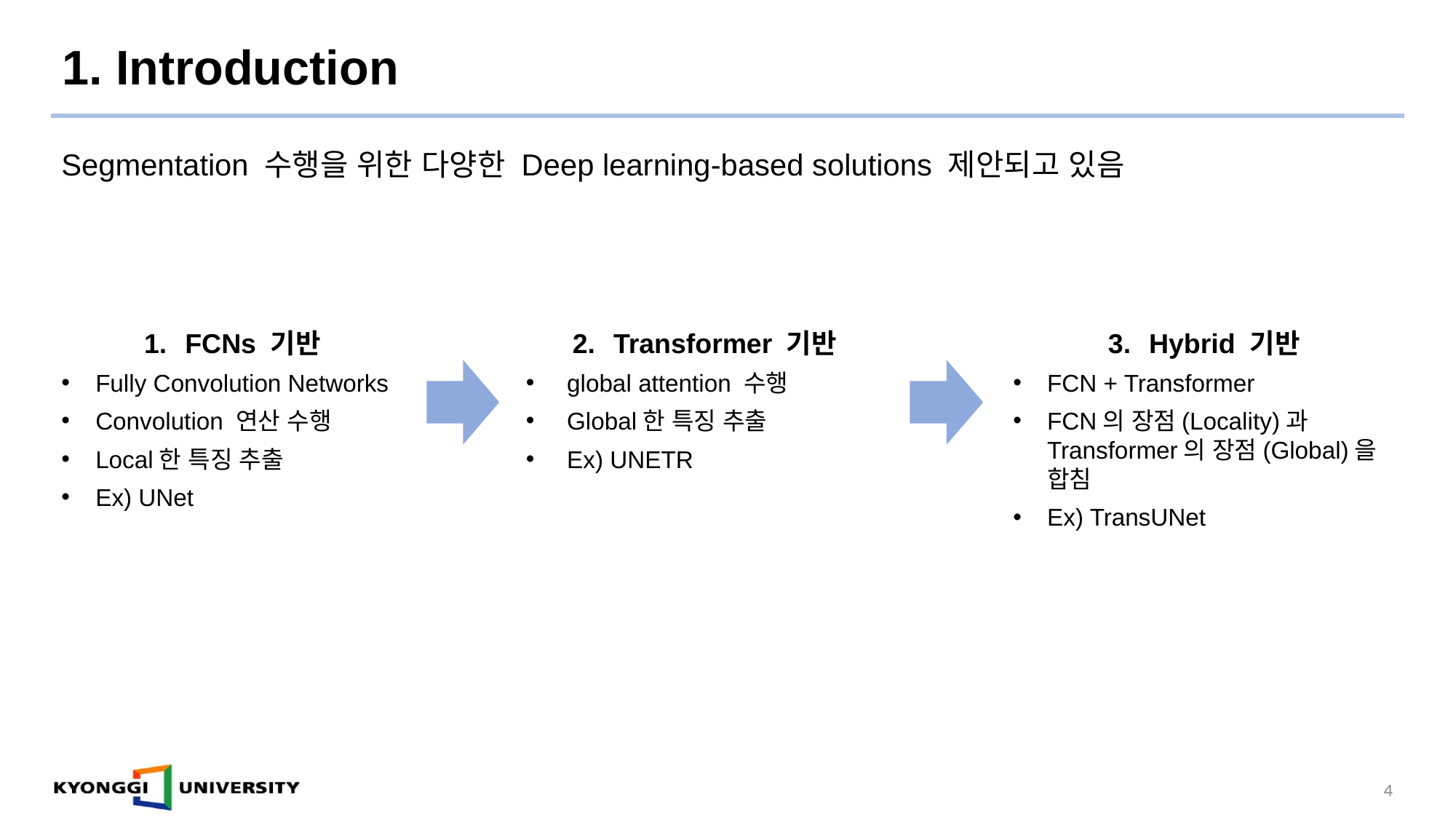

# 1. Introduction
Segmentation 수행을 위한 다양한 Deep learning-based solutions 제안되고 있음
FCNs 기반
Fully Convolution Networks
Convolution 연산 수행
Local한 특징 추출
Ex) UNet

Transformer 기반
global attention 수행
Global한 특징 추출
Ex) UNETR

Hybrid 기반
FCN + Transformer
FCN의 장점(Locality)과 Transformer의 장점(Global)을 합침
Ex) TransUNet

4